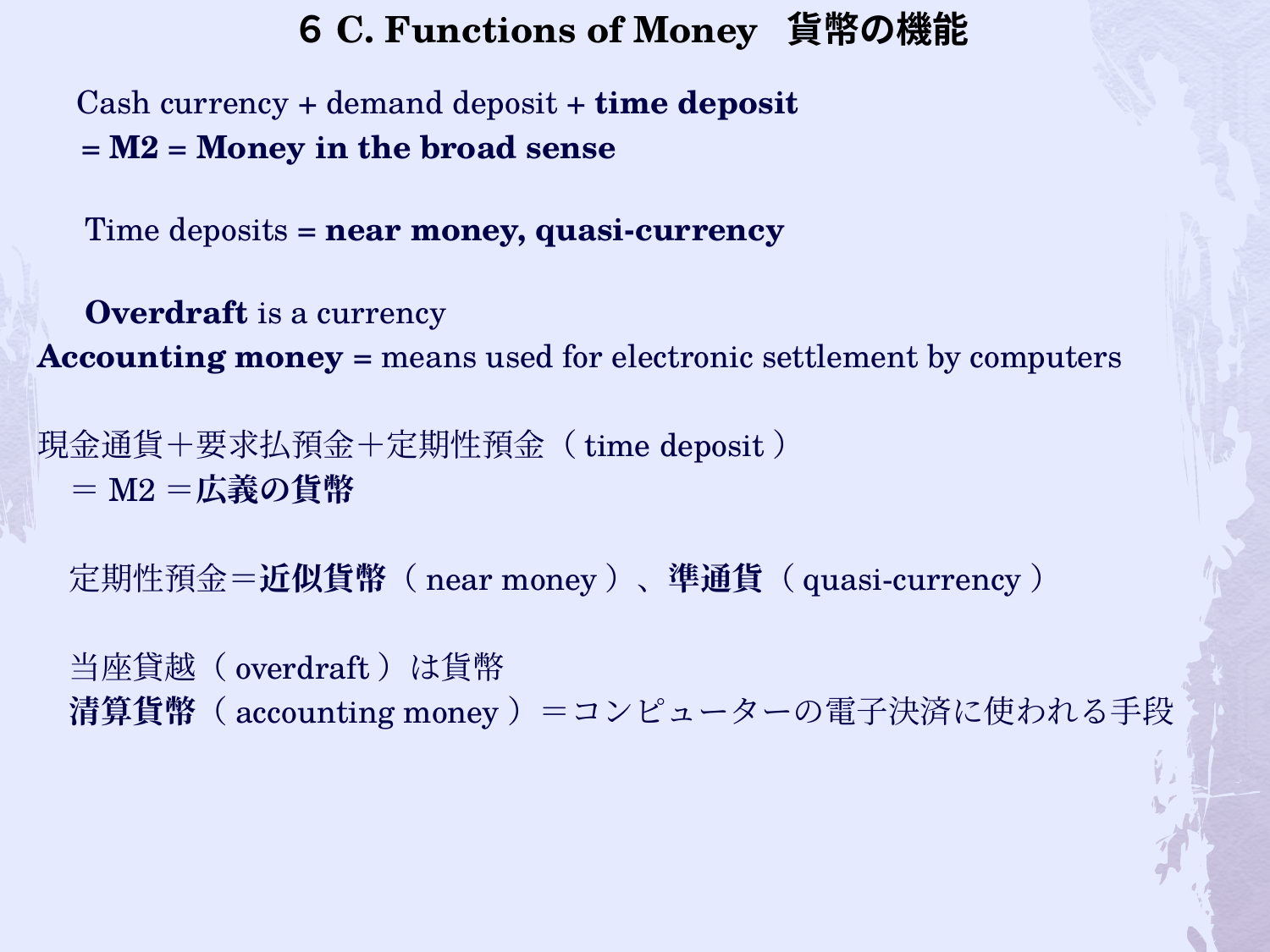

# ６C. Functions of Money  貨幣の機能
　Cash currency + demand deposit + time deposit
     = M2 = Money in the broad sense
Time deposits = near money, quasi-currency
Overdraft is a currency
Accounting money = means used for electronic settlement by computers

現金通貨＋要求払預金＋定期性預金（time deposit）
　＝M2＝広義の貨幣

　定期性預金＝近似貨幣（near money）、準通貨（quasi-currency）

　当座貸越（overdraft）は貨幣
　清算貨幣（accounting money）＝コンピューターの電子決済に使われる手段